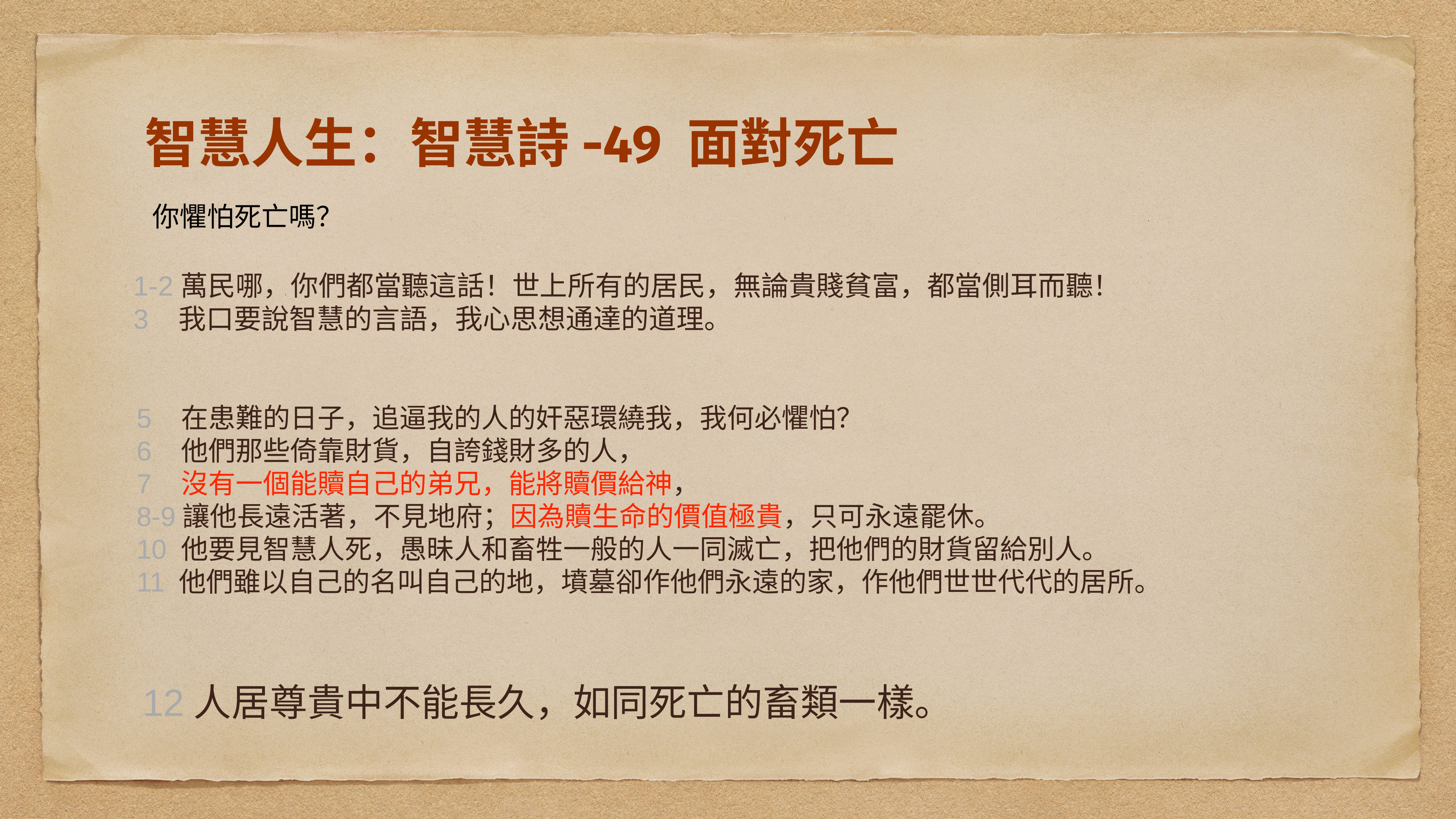

# 智慧人生：智慧詩-49 面對死亡
你懼怕死亡嗎？
1-2萬民哪，你們都當聽這話！世上所有的居民，無論貴賤貧富，都當側耳而聽！
3   我口要說智慧的言語，我心思想通達的道理。
5   在患難的日子，追逼我的人的奸惡環繞我，我何必懼怕？
6   他們那些倚靠財貨，自誇錢財多的人，
7   沒有一個能贖自己的弟兄，能將贖價給神，
8-9讓他長遠活著，不見地府；因為贖生命的價值極貴，只可永遠罷休。
10 他要見智慧人死，愚昧人和畜牲一般的人一同滅亡，把他們的財貨留給別人。
11 他們雖以自己的名叫自己的地，墳墓卻作他們永遠的家，作他們世世代代的居所。
12人居尊貴中不能長久，如同死亡的畜類一樣。